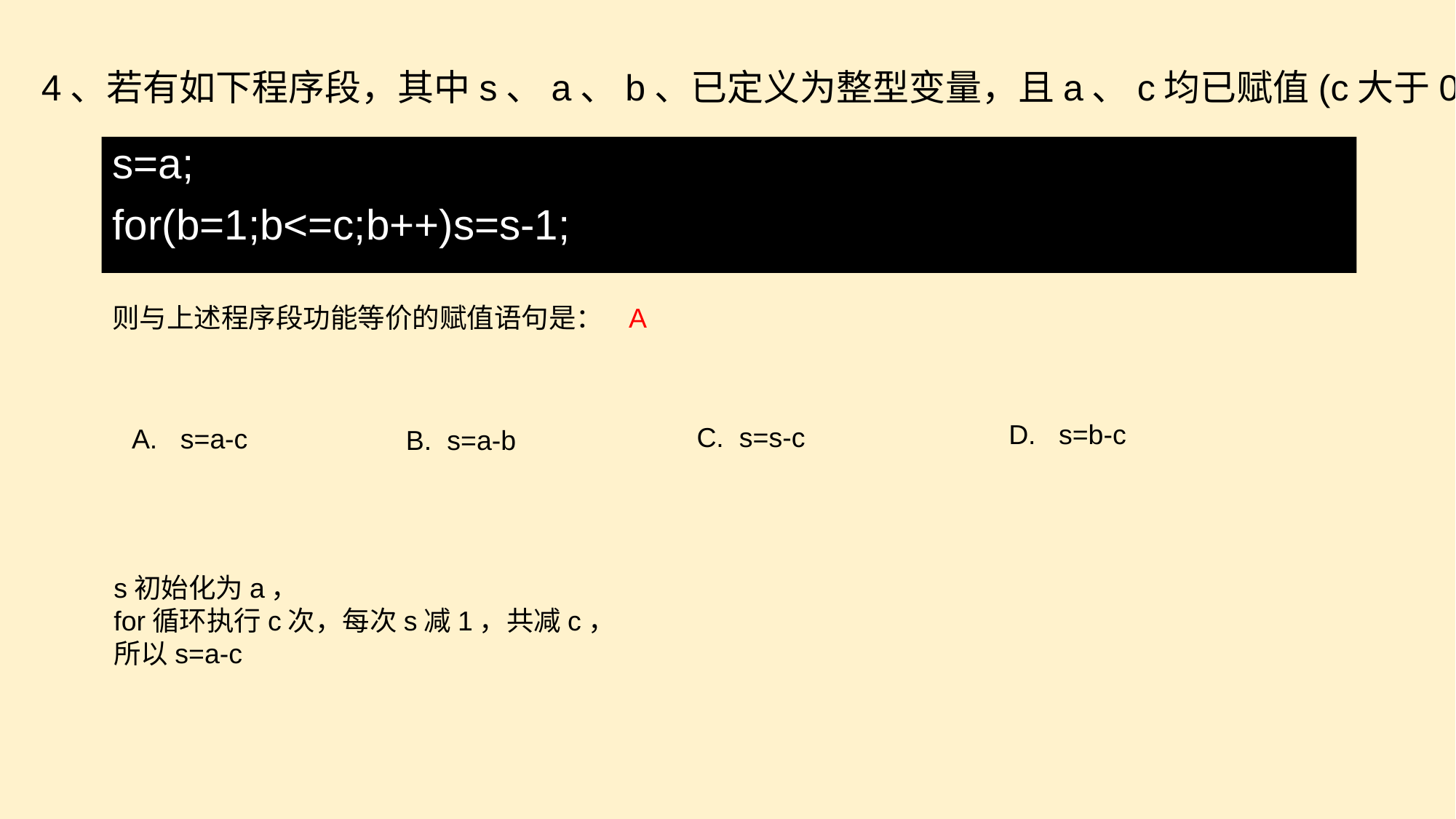

4、若有如下程序段，其中s、a、b、已定义为整型变量，且a、c均已赋值(c大于0)
s=a;
for(b=1;b<=c;b++)s=s-1;
则与上述程序段功能等价的赋值语句是：
A
D.   s=b-c
C.  s=s-c
A.   s=a-c
B.  s=a-b
s初始化为a，
for循环执行c次，每次s减1，共减c，
所以s=a-c